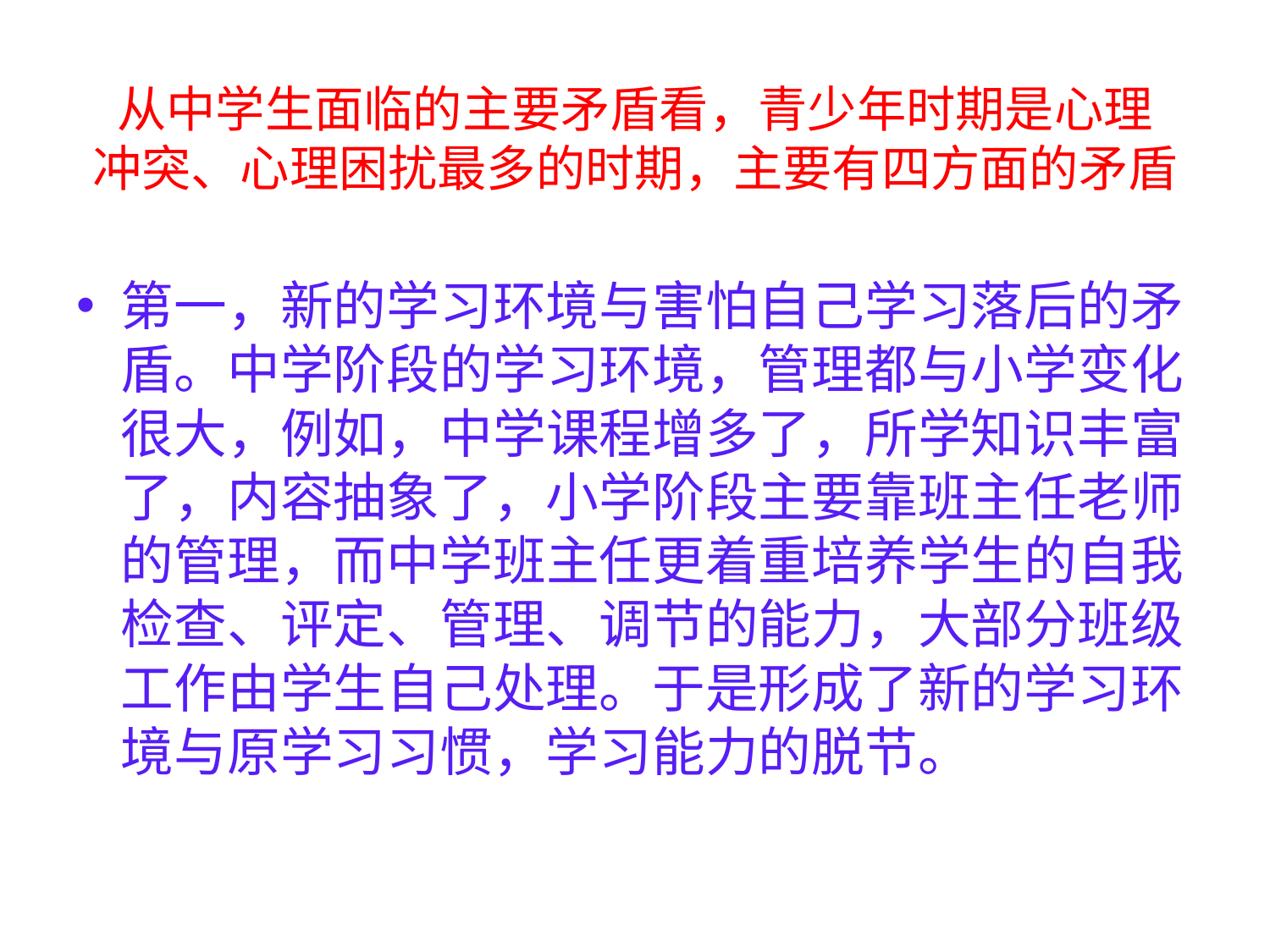

# 从中学生面临的主要矛盾看，青少年时期是心理 冲突、心理困扰最多的时期，主要有四方面的矛盾
第一，新的学习环境与害怕自己学习落后的矛盾。中学阶段的学习环境，管理都与小学变化很大，例如，中学课程增多了，所学知识丰富了，内容抽象了，小学阶段主要靠班主任老师的管理，而中学班主任更着重培养学生的自我检查、评定、管理、调节的能力，大部分班级工作由学生自己处理。于是形成了新的学习环境与原学习习惯，学习能力的脱节。